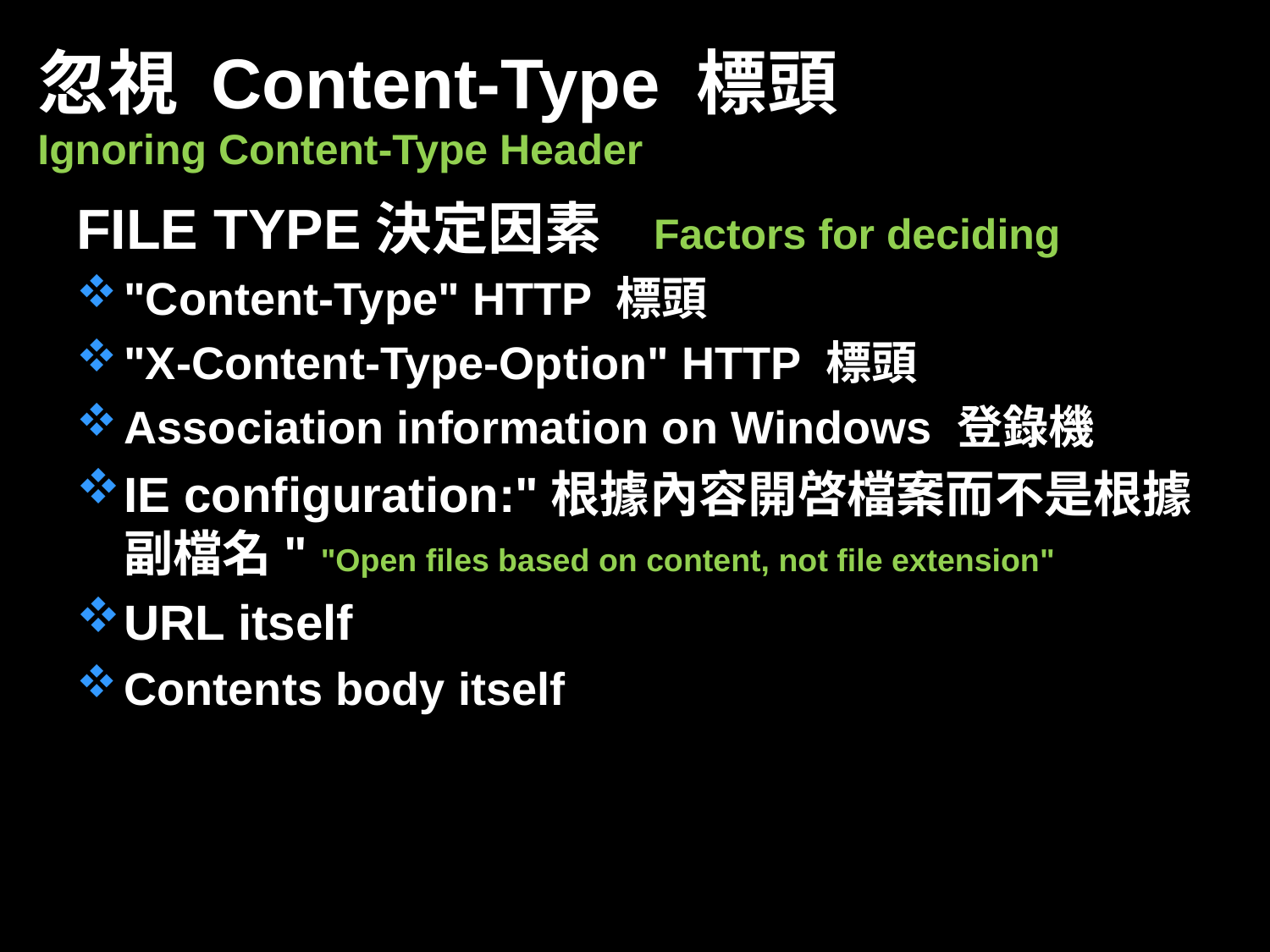

# 忽視 Content-Type 標頭 Ignoring Content-Type Header
FILE TYPE決定因素   Factors for deciding
"Content-Type" HTTP 標頭
"X-Content-Type-Option" HTTP 標頭
Association information on Windows 登錄機
IE configuration:"根據內容開啓檔案而不是根據副檔名" "Open files based on content, not file extension"
URL itself
Contents body itself